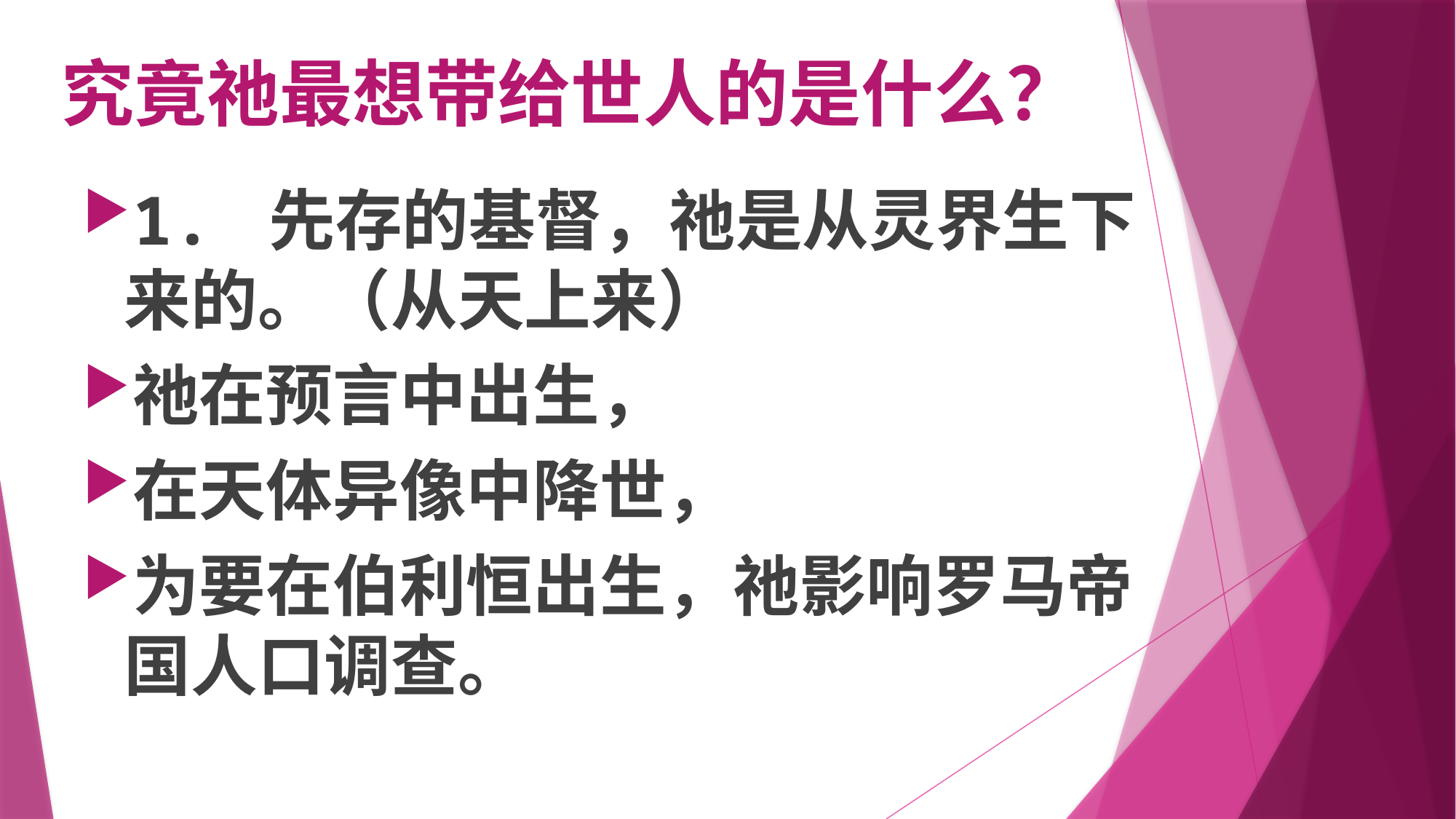

# 究竟祂最想带给世人的是什么？
1. 先存的基督，祂是从灵界生下来的。（从天上来）
祂在预言中出生，
在天体异像中降世，
为要在伯利恒出生，祂影响罗马帝国人口调查。